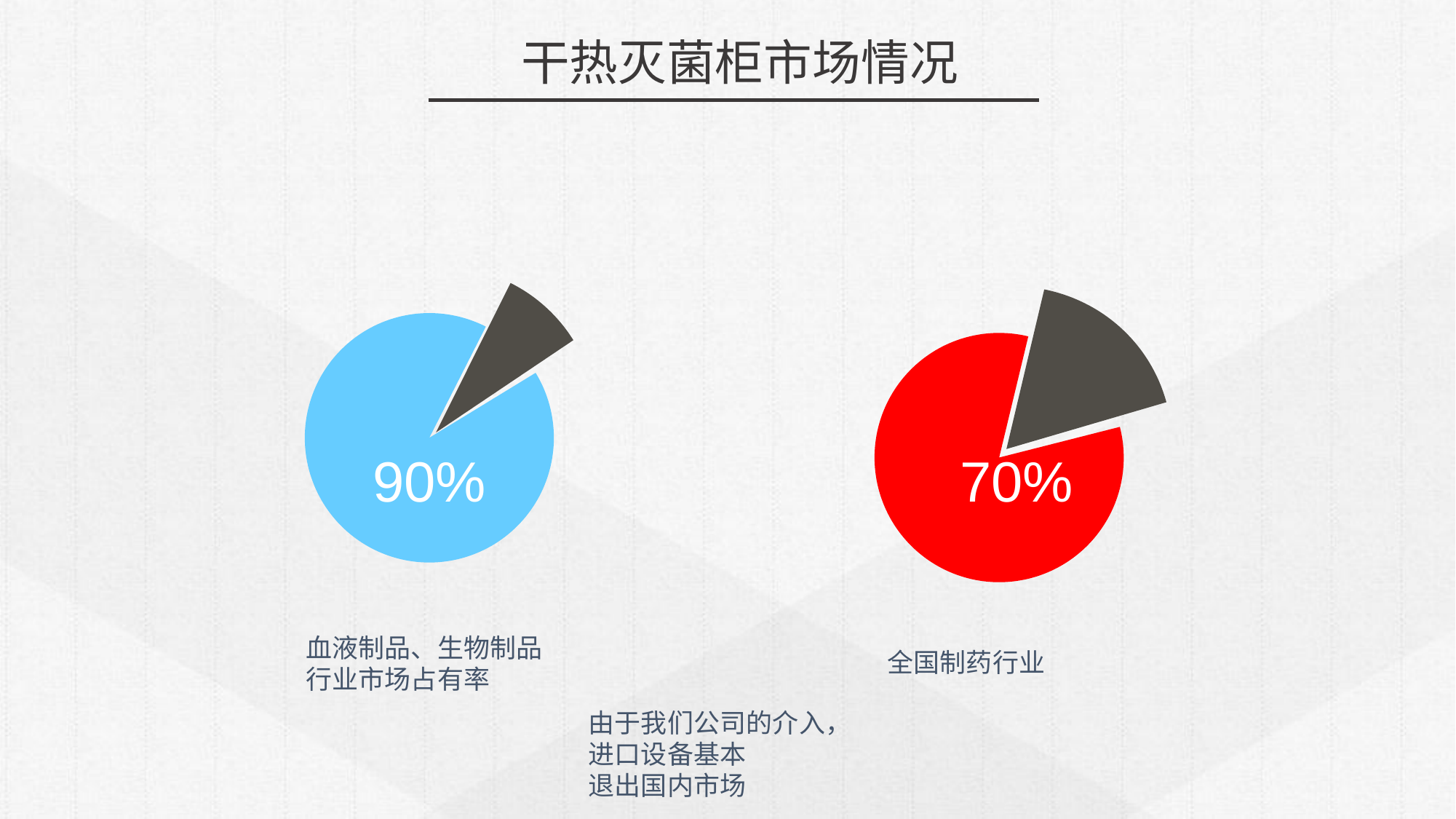

干热灭菌柜市场情况

90%
70%
血液制品、生物制品行业市场占有率
全国制药行业
由于我们公司的介入，进口设备基本
退出国内市场